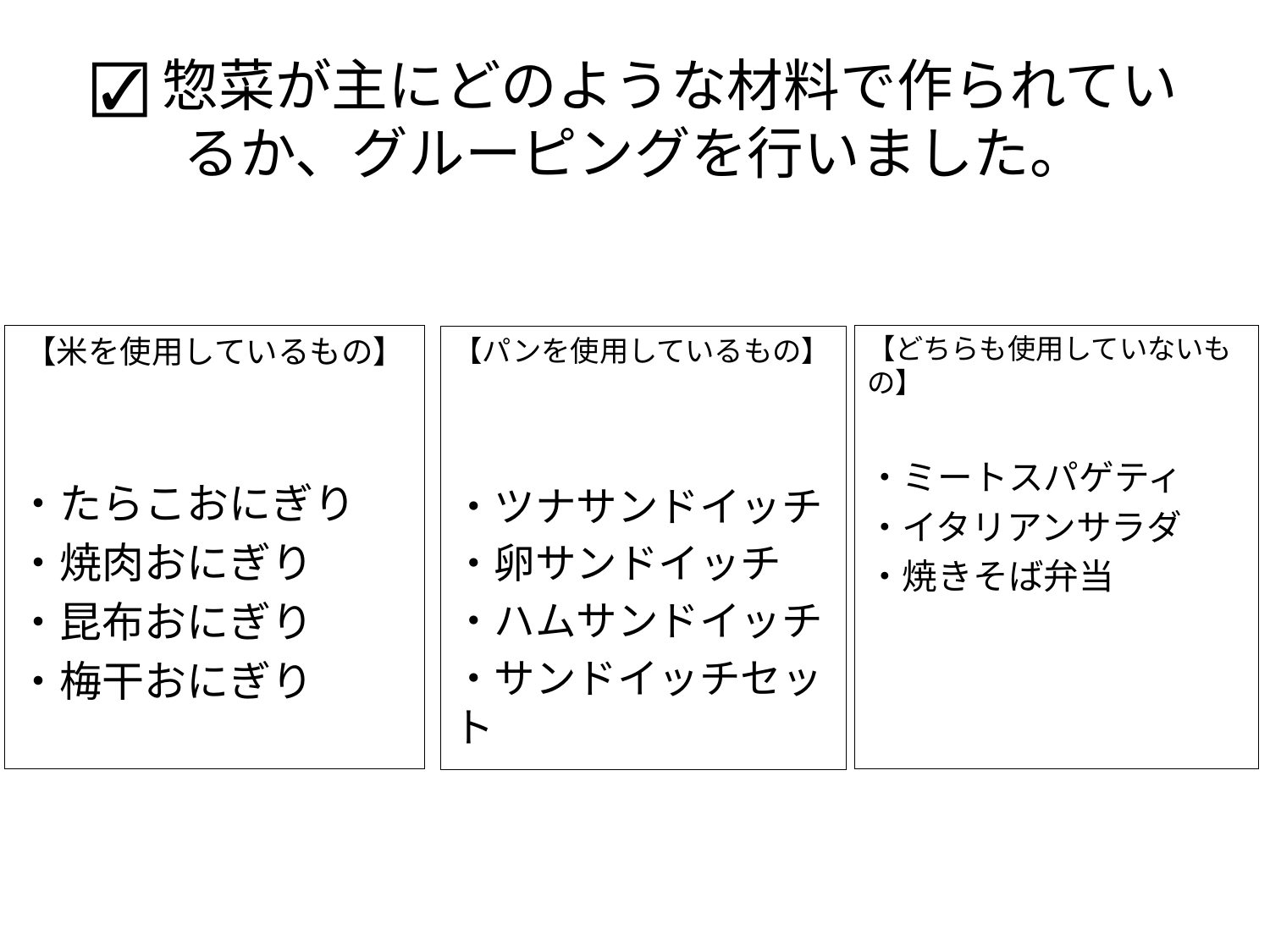

# ☑惣菜が主にどのような材料で作られているか、グルーピングを行いました。
【どちらも使用していないもの】

・ミートスパゲティ
・イタリアンサラダ
・焼きそば弁当
【米を使用しているもの】

・たらこおにぎり
・焼肉おにぎり
・昆布おにぎり
・梅干おにぎり
【パンを使用しているもの】

・ツナサンドイッチ
・卵サンドイッチ
・ハムサンドイッチ
・サンドイッチセット